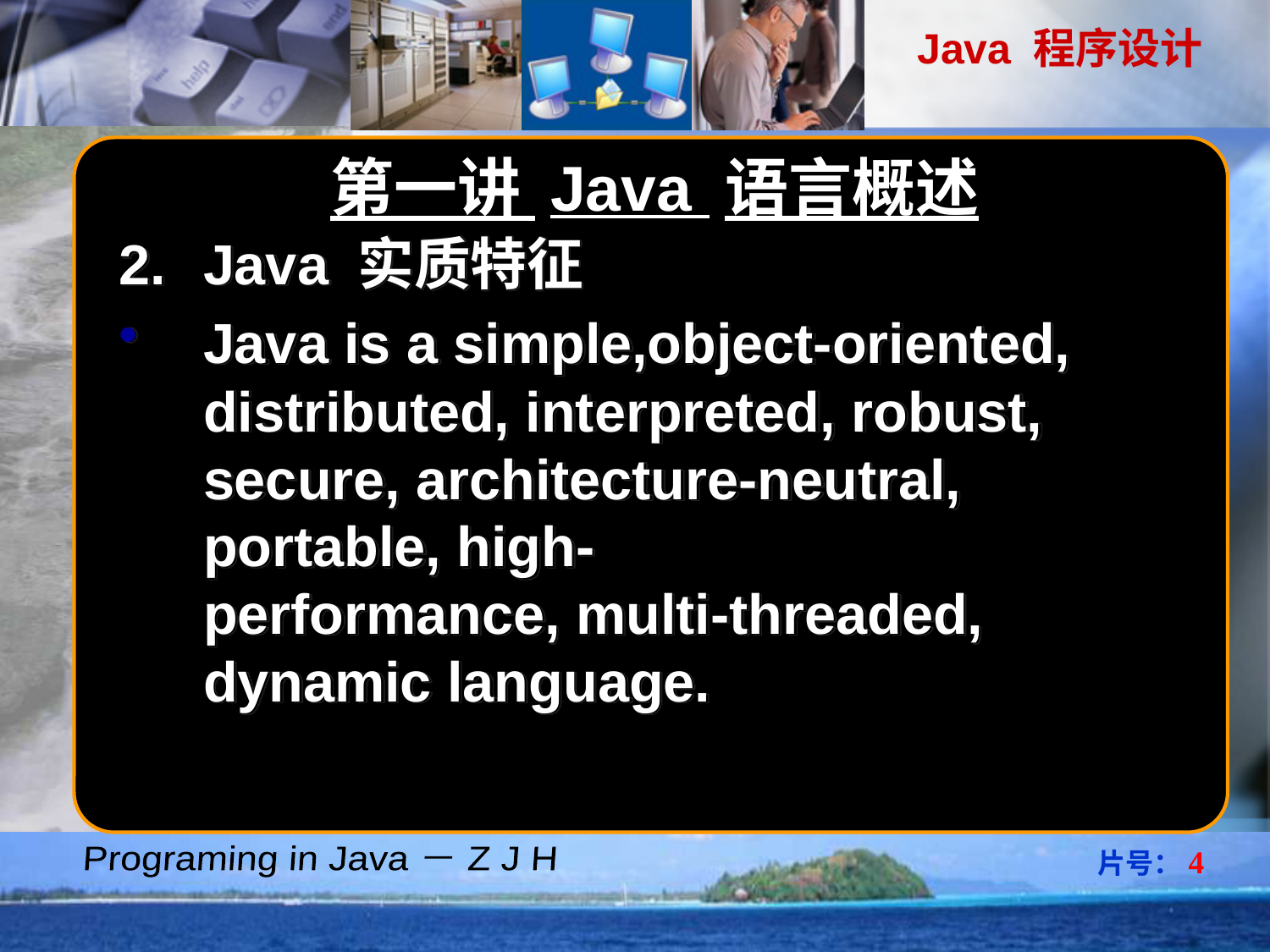

第一讲 Java 语言概述
Java 实质特征
Java is a simple,object-oriented, distributed, interpreted, robust, secure, architecture-neutral, portable, high-
performance, multi-threaded, dynamic language.
片号：4